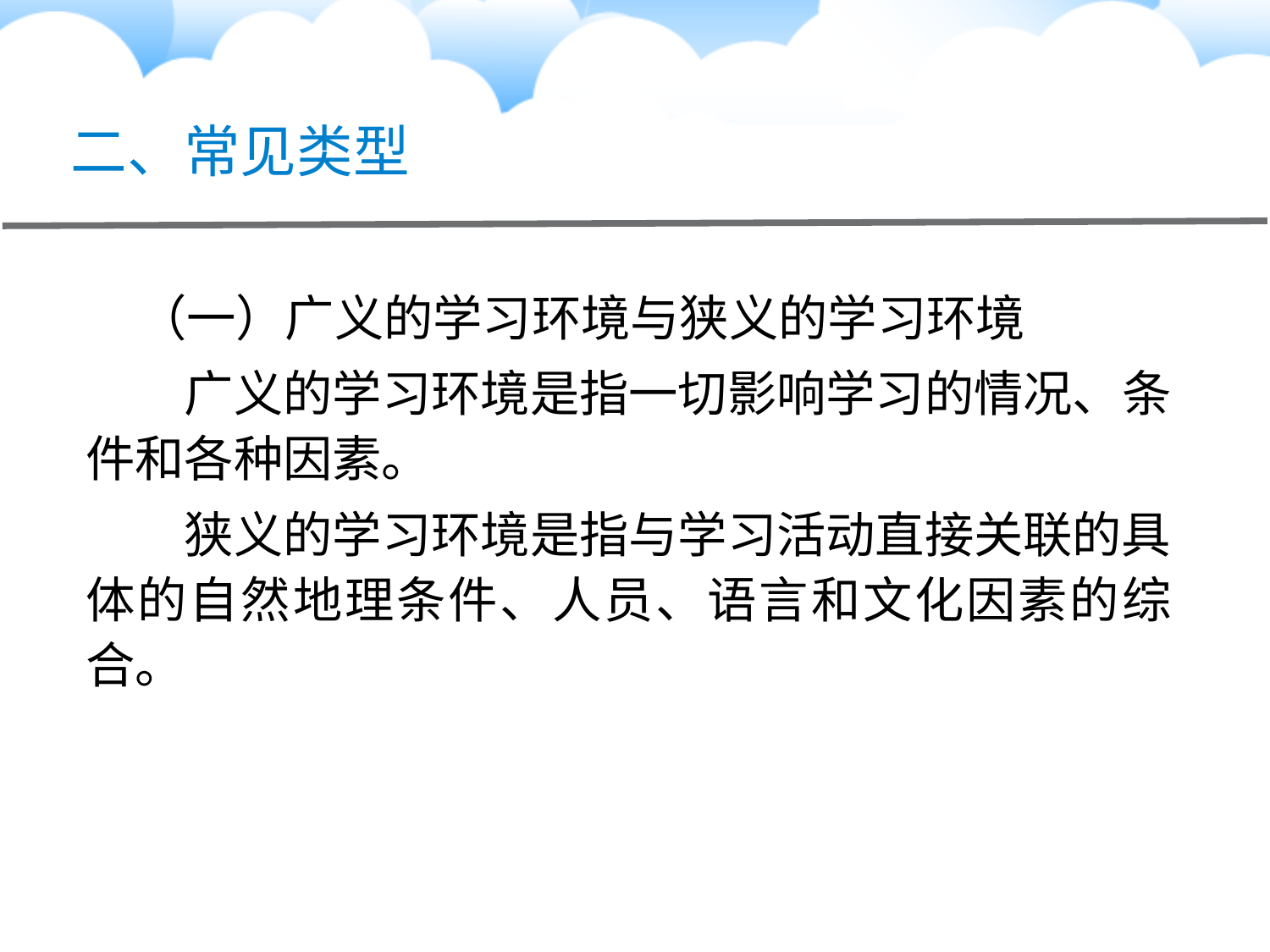

# 二、常见类型
 　（一）广义的学习环境与狭义的学习环境
　　广义的学习环境是指一切影响学习的情况、条件和各种因素。
　　狭义的学习环境是指与学习活动直接关联的具体的自然地理条件、人员、语言和文化因素的综合。